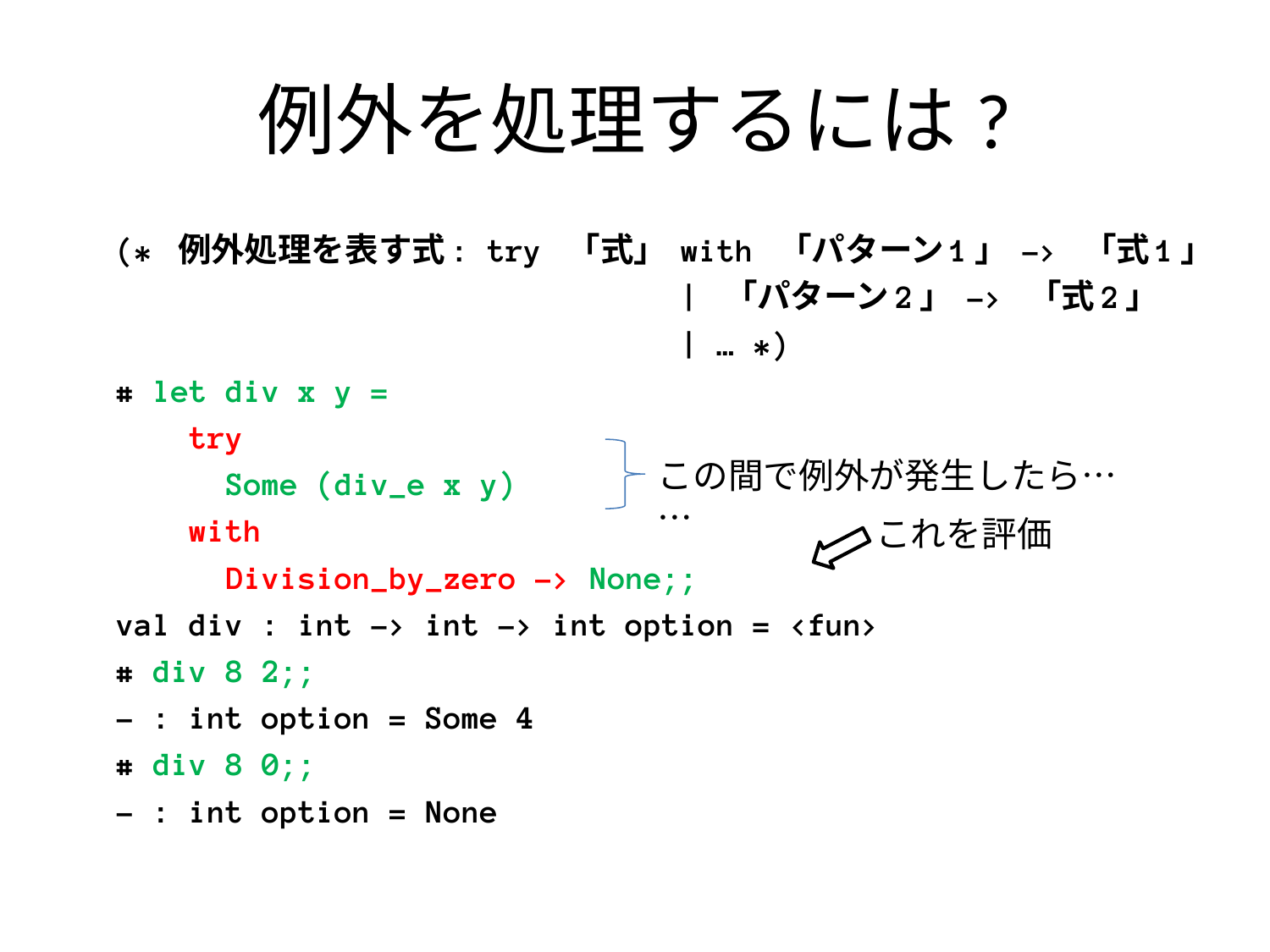

# 例外を処理するには?
(* 例外処理を表す式: try 「式」 with 「パターン1」 -> 「式1」
                               | 「パターン2」 -> 「式2」
                               | … *)
# let div x y =
    try
      Some (div_e x y)
    with
      Division_by_zero -> None;;
val div : int -> int -> int option = <fun>
# div 8 2;;
- : int option = Some 4
# div 8 0;;
- : int option = None

この間で例外が発生したら……
これを評価